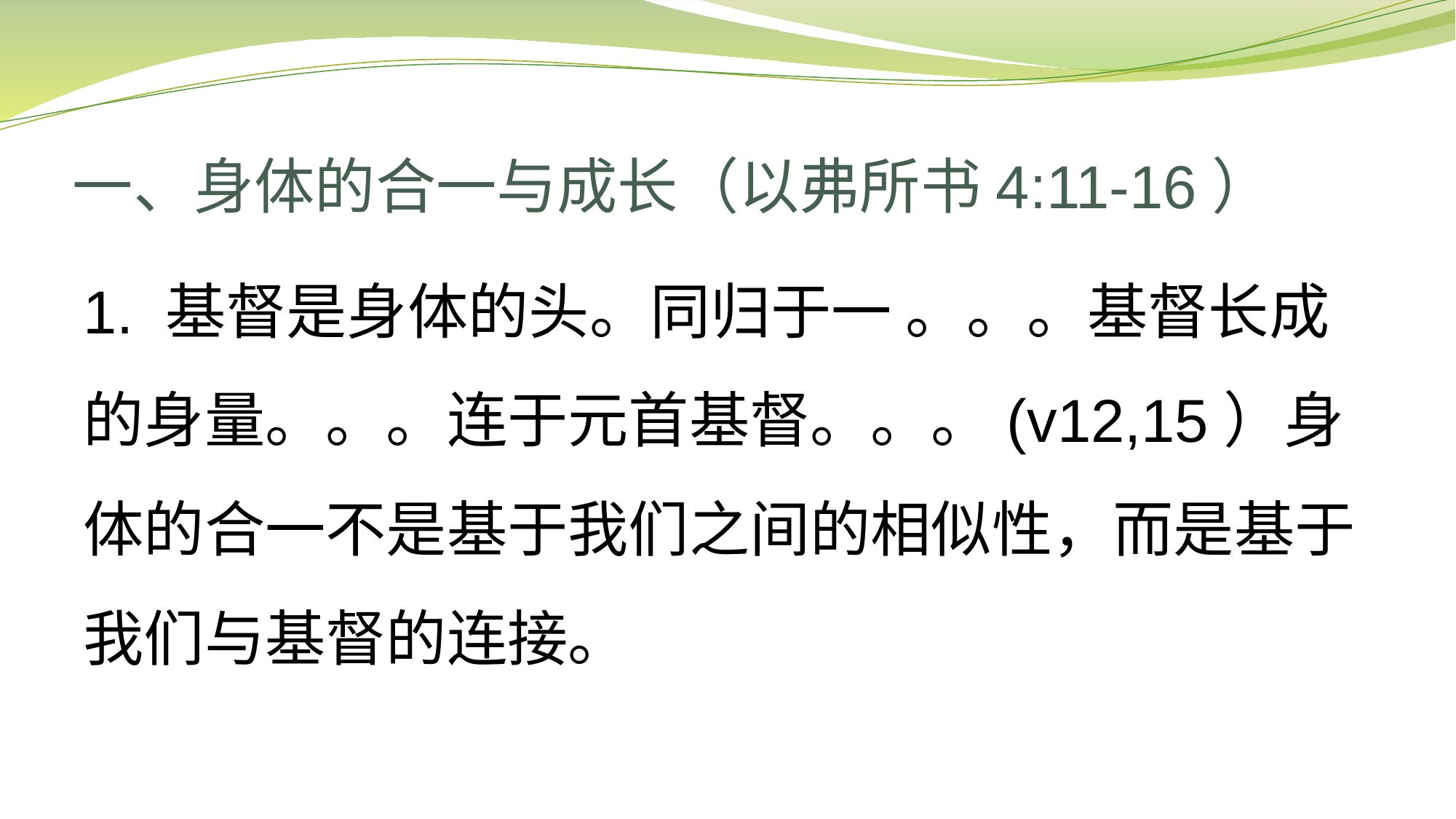

# 一、身体的合一与成长（以弗所书4:11-16）
1. 基督是身体的头。同归于一 。。。基督长成的身量。。。连于元首基督。。。(v12,15）身体的合一不是基于我们之间的相似性，而是基于我们与基督的连接。